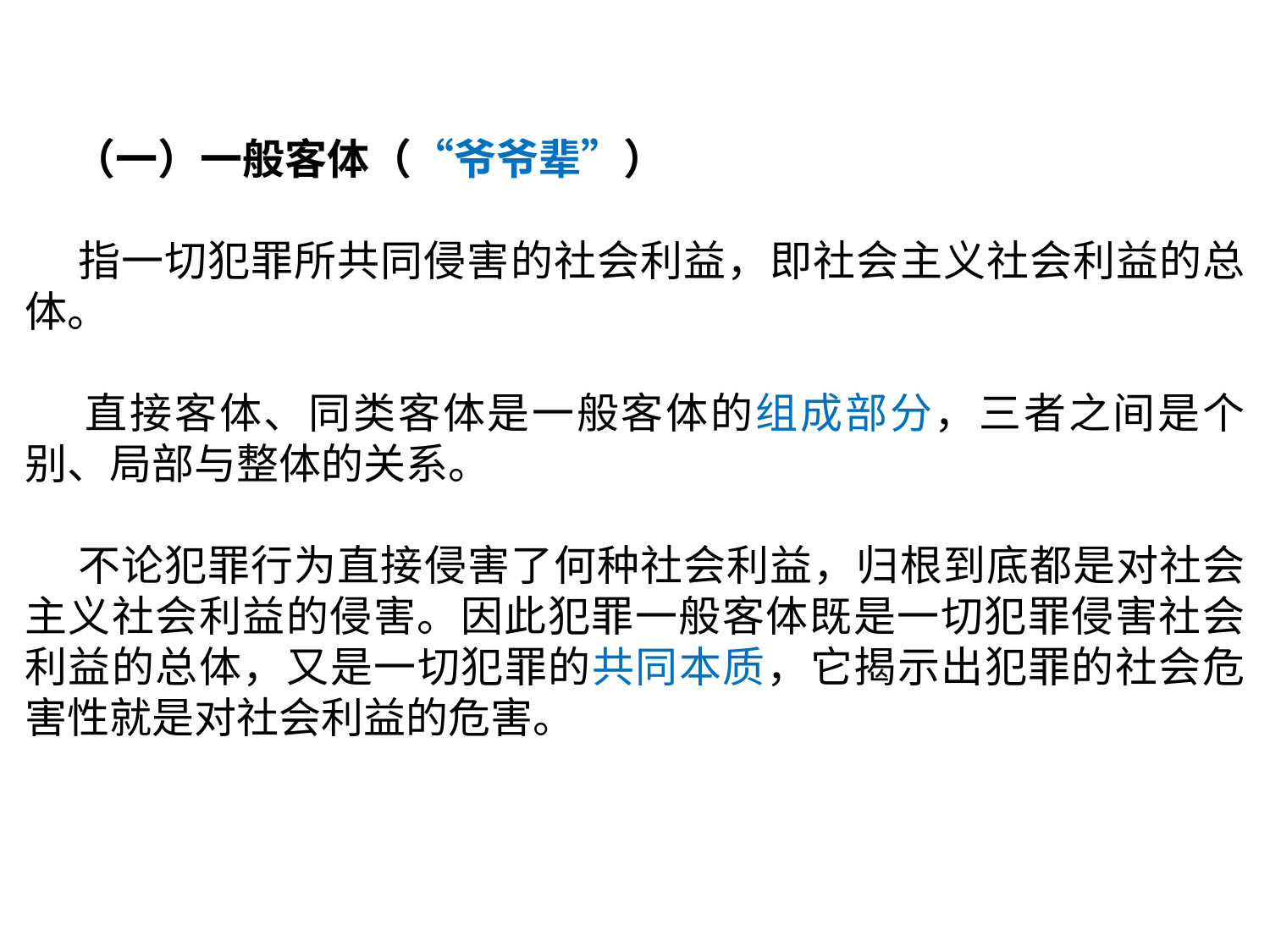

（一）一般客体（“爷爷辈”）

    指一切犯罪所共同侵害的社会利益，即社会主义社会利益的总体。

    直接客体、同类客体是一般客体的组成部分，三者之间是个别、局部与整体的关系。

    不论犯罪行为直接侵害了何种社会利益，归根到底都是对社会主义社会利益的侵害。因此犯罪一般客体既是一切犯罪侵害社会利益的总体，又是一切犯罪的共同本质，它揭示出犯罪的社会危害性就是对社会利益的危害。